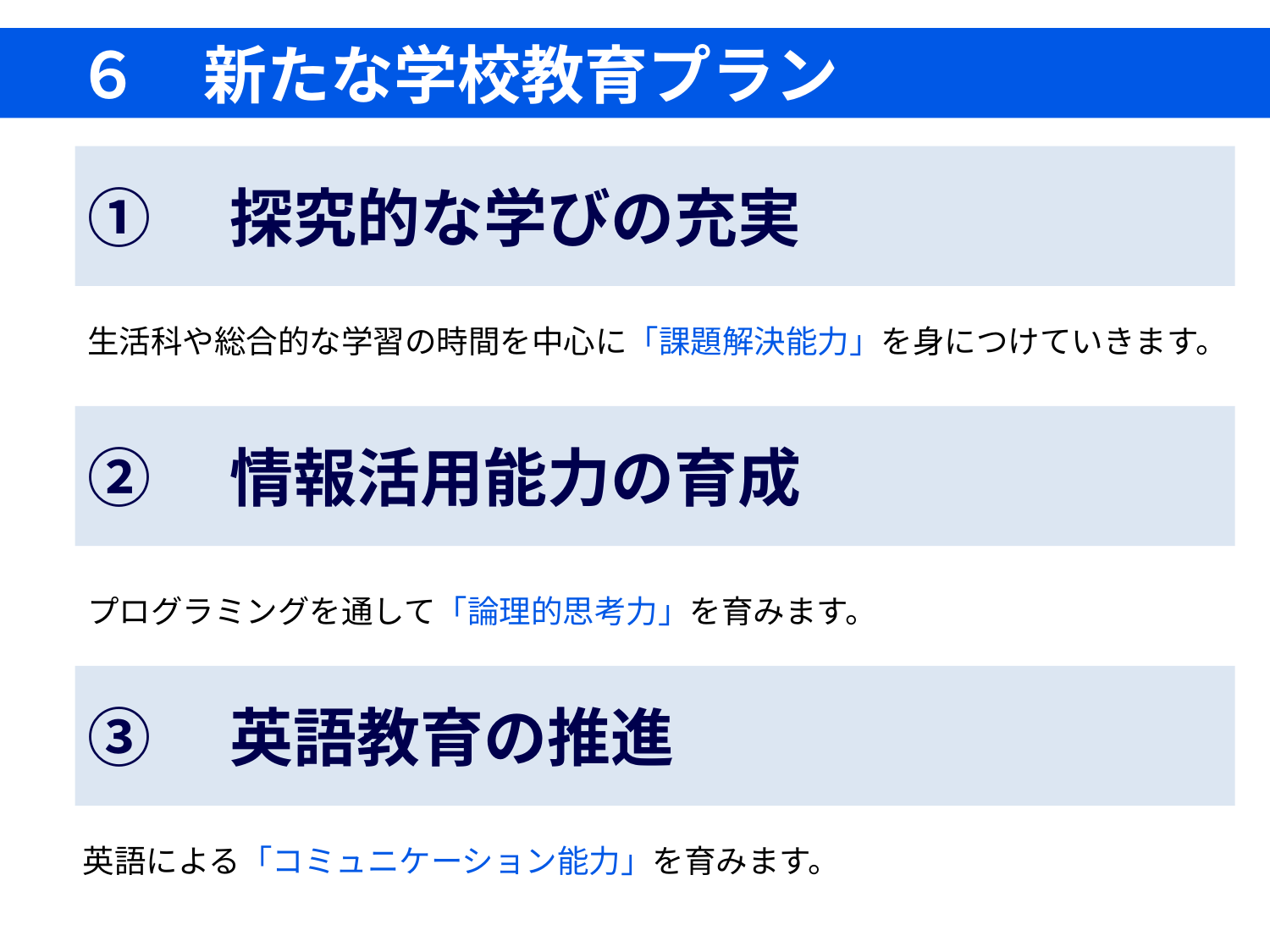

# ６　新たな学校教育プラン
①　探究的な学びの充実
生活科や総合的な学習の時間を中心に「課題解決能力」を身につけていきます。
②　情報活用能力の育成
プログラミングを通して「論理的思考力」を育みます。
③　英語教育の推進
英語による「コミュニケーション能力」を育みます。